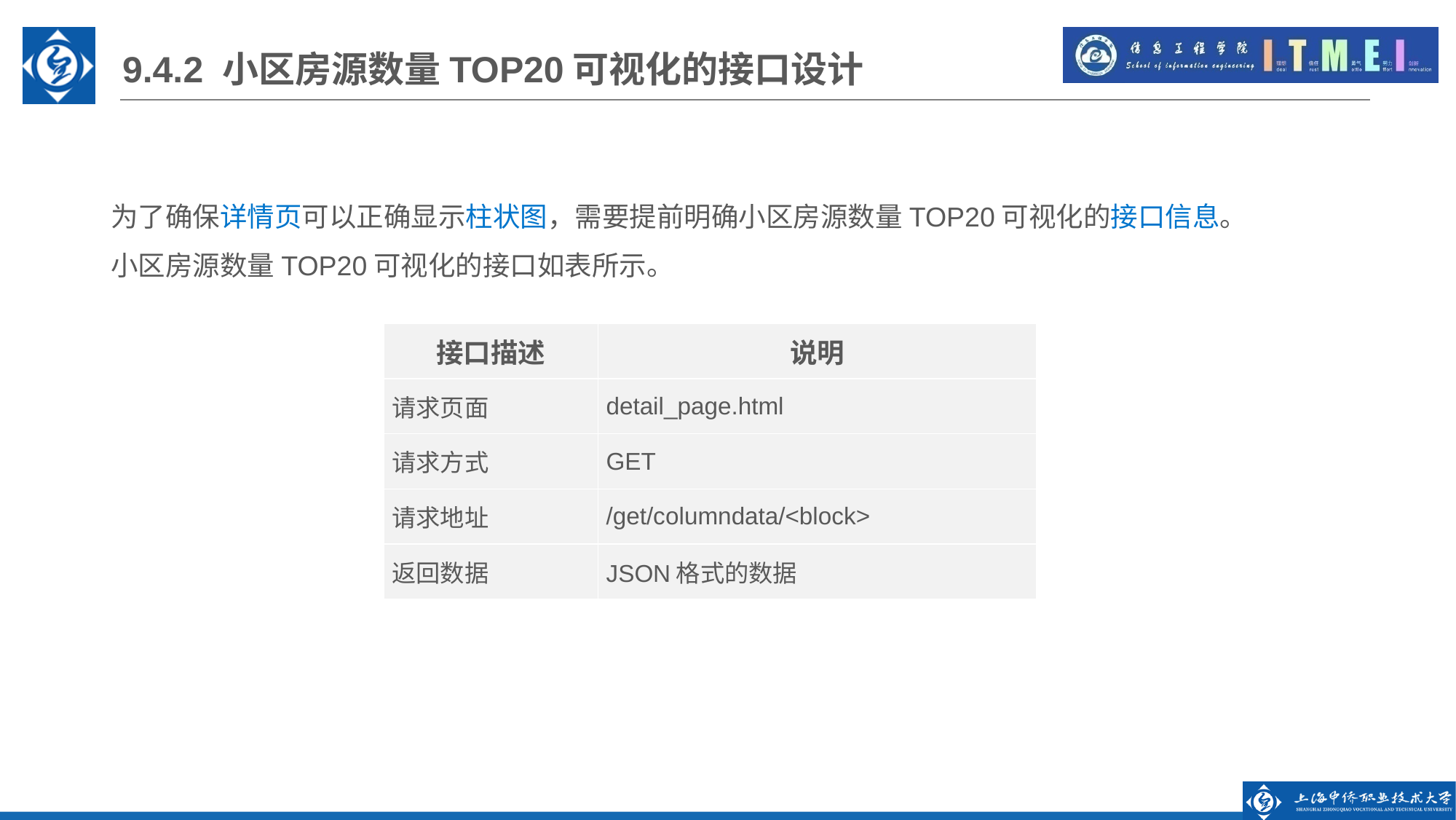

9.4.2 小区房源数量TOP20可视化的接口设计
为了确保详情页可以正确显示柱状图，需要提前明确小区房源数量TOP20可视化的接口信息。
小区房源数量TOP20可视化的接口如表所示。
| 接口描述 | 说明 |
| --- | --- |
| 请求页面 | detail\_page.html |
| 请求方式 | GET |
| 请求地址 | /get/columndata/<block> |
| 返回数据 | JSON格式的数据 |